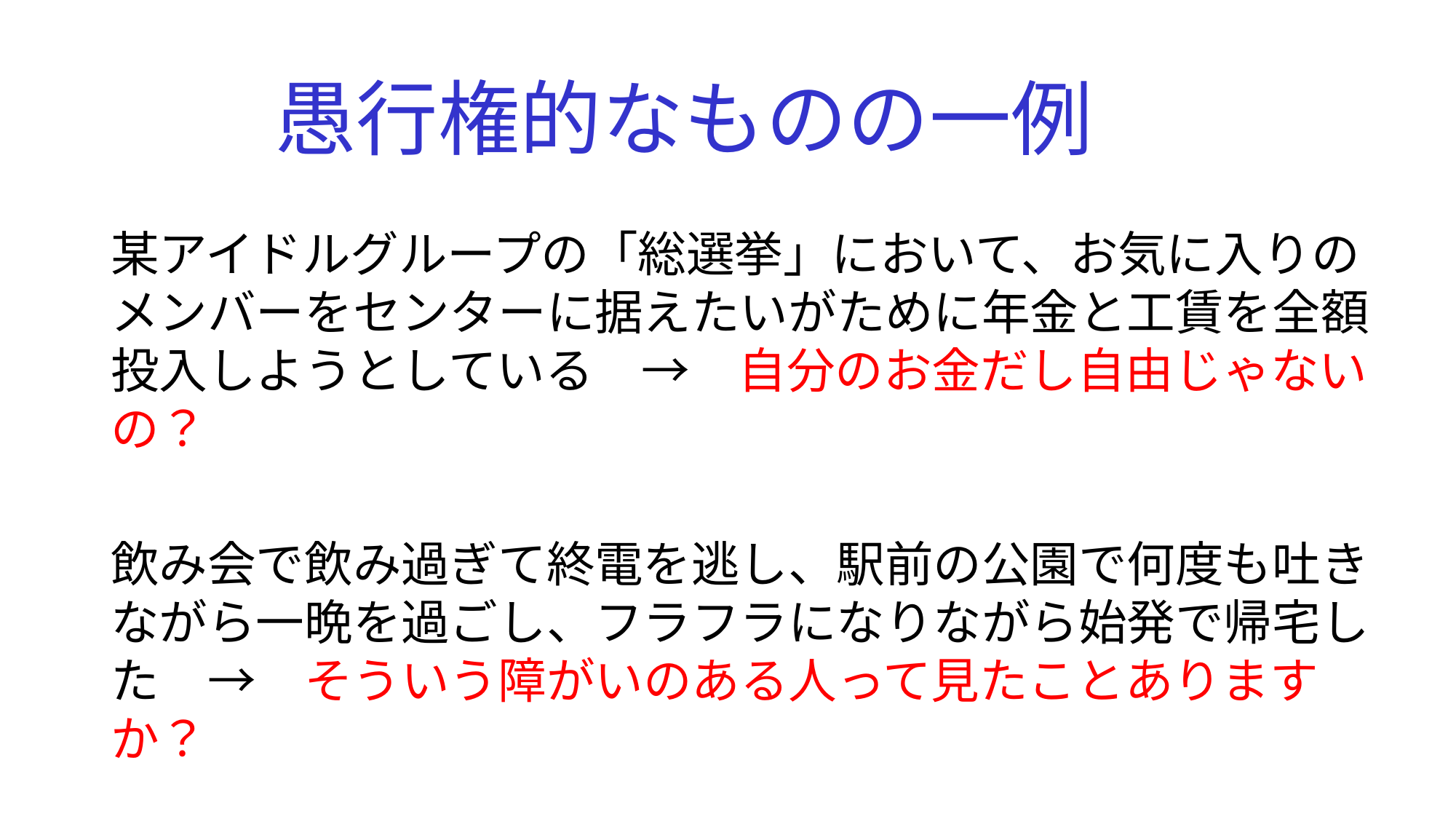

# 愚行権的なものの一例
某アイドルグループの「総選挙」において、お気に入りのメンバーをセンターに据えたいがために年金と工賃を全額投入しようとしている　→　自分のお金だし自由じゃないの？

飲み会で飲み過ぎて終電を逃し、駅前の公園で何度も吐きながら一晩を過ごし、フラフラになりながら始発で帰宅した　→　そういう障がいのある人って見たことありますか？